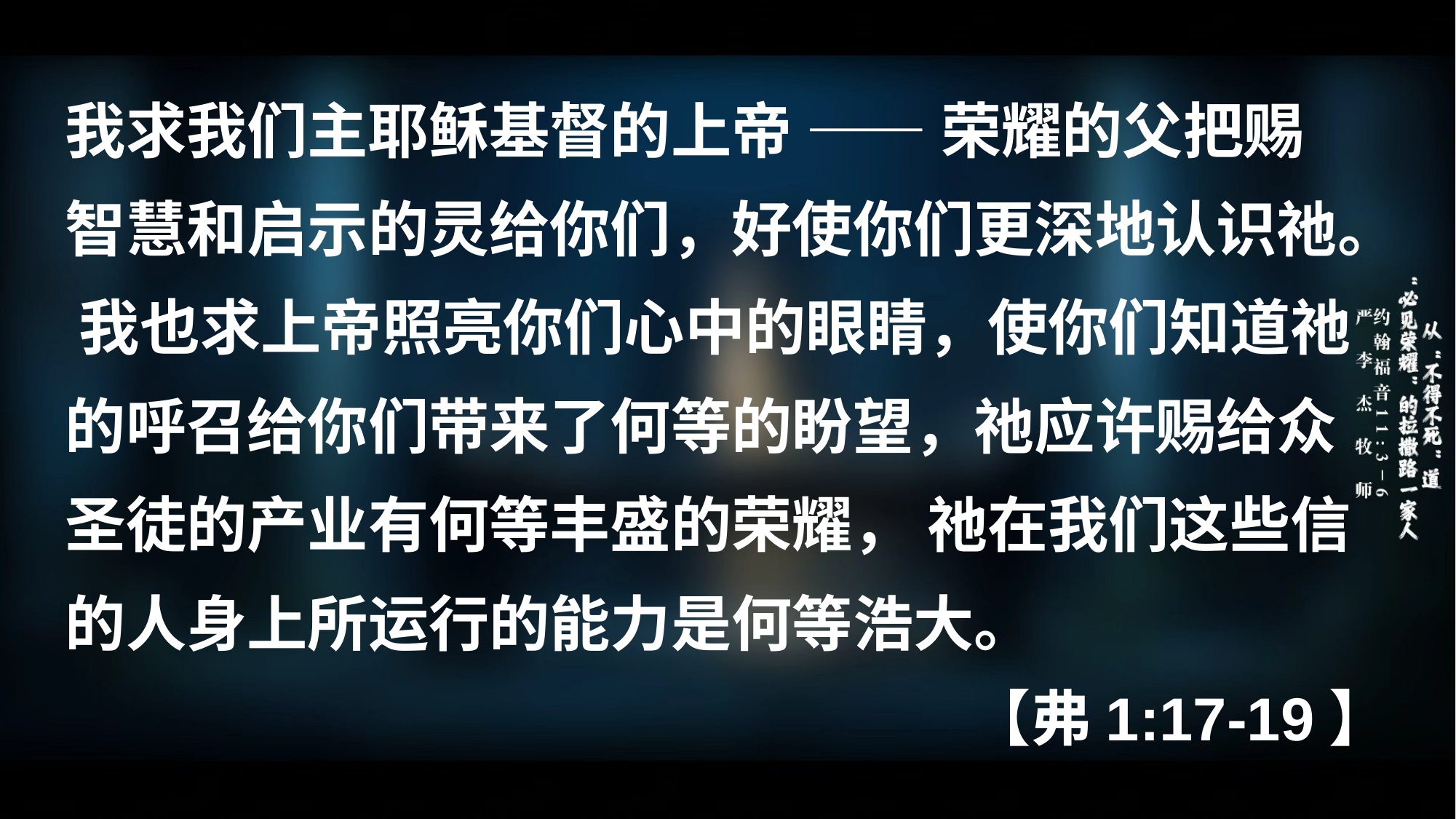

我求我们主耶稣基督的上帝 —— 荣耀的父把赐
智慧和启示的灵给你们，好使你们更深地认识祂。 我也求上帝照亮你们心中的眼睛，使你们知道祂的呼召给你们带来了何等的盼望，祂应许赐给众圣徒的产业有何等丰盛的荣耀， 祂在我们这些信的人身上所运行的能力是何等浩大。
【弗1:17-19】